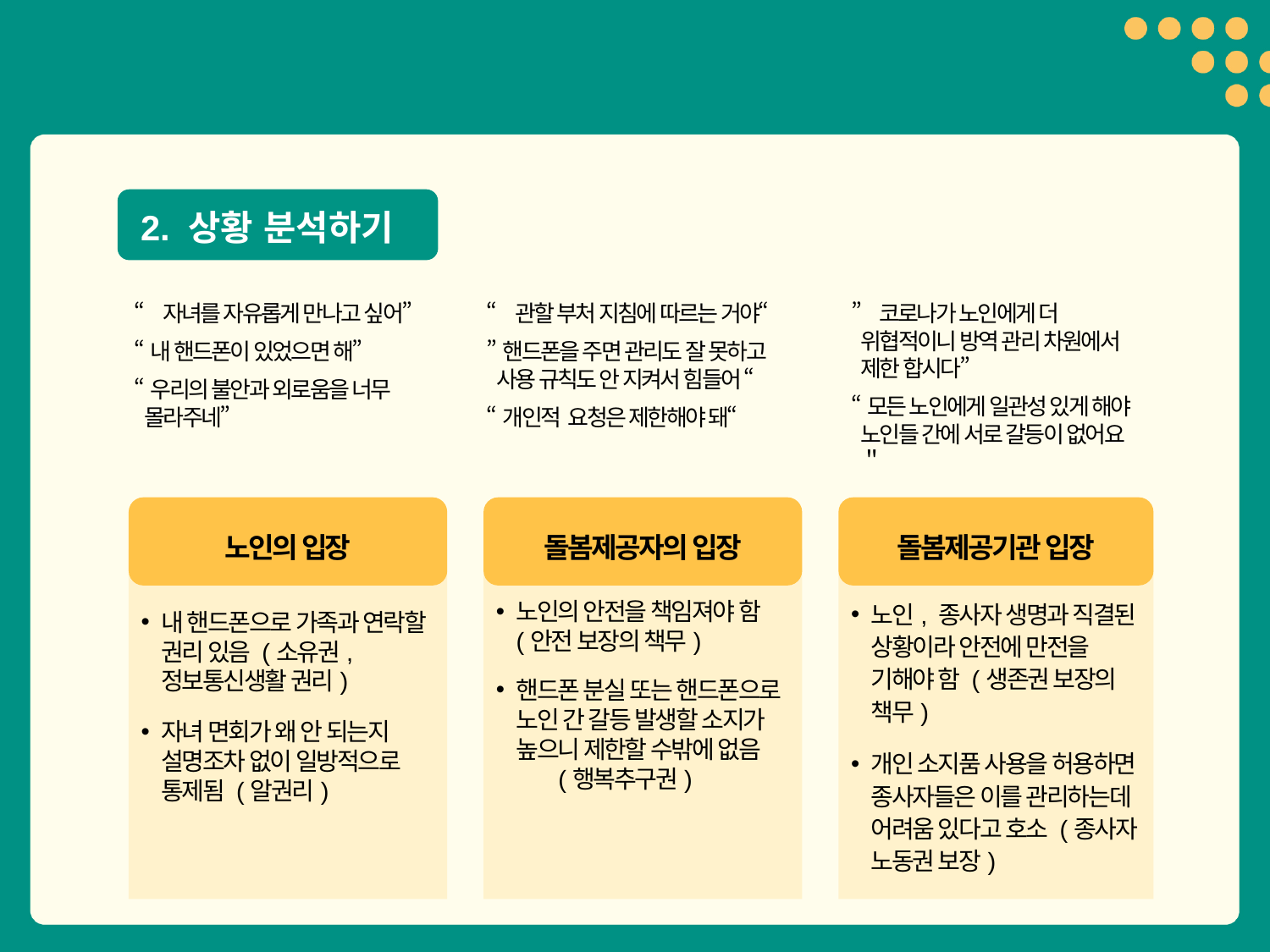

2. 상황 분석하기
“자녀를 자유롭게 만나고 싶어”
“내 핸드폰이 있었으면 해”
“우리의 불안과 외로움을 너무 몰라주네”
”코로나가 노인에게 더 위협적이니 방역 관리 차원에서 제한 합시다”
“모든 노인에게 일관성 있게 해야 노인들 간에 서로 갈등이 없어요 ＂
“관할 부처 지침에 따르는 거야“
”핸드폰을 주면 관리도 잘 못하고 사용 규칙도 안 지켜서 힘들어 “
“개인적  요청은 제한해야 돼“
노인의 입장
돌봄제공자의 입장
돌봄제공기관 입장

내 핸드폰으로 가족과 연락할 권리 있음 (소유권, 정보통신생활 권리)
자녀 면회가 왜 안 되는지 설명조차 없이 일방적으로 통제됨 (알권리)

노인의 안전을 책임져야 함 (안전 보장의 책무)
핸드폰 분실 또는 핸드폰으로 노인 간 갈등 발생할 소지가 높으니 제한할 수밖에 없음              (행복추구권)

노인, 종사자 생명과 직결된 상황이라 안전에 만전을 기해야 함 (생존권 보장의 책무)
개인 소지품 사용을 허용하면 종사자들은 이를 관리하는데 어려움 있다고 호소 (종사자 노동권 보장)
24